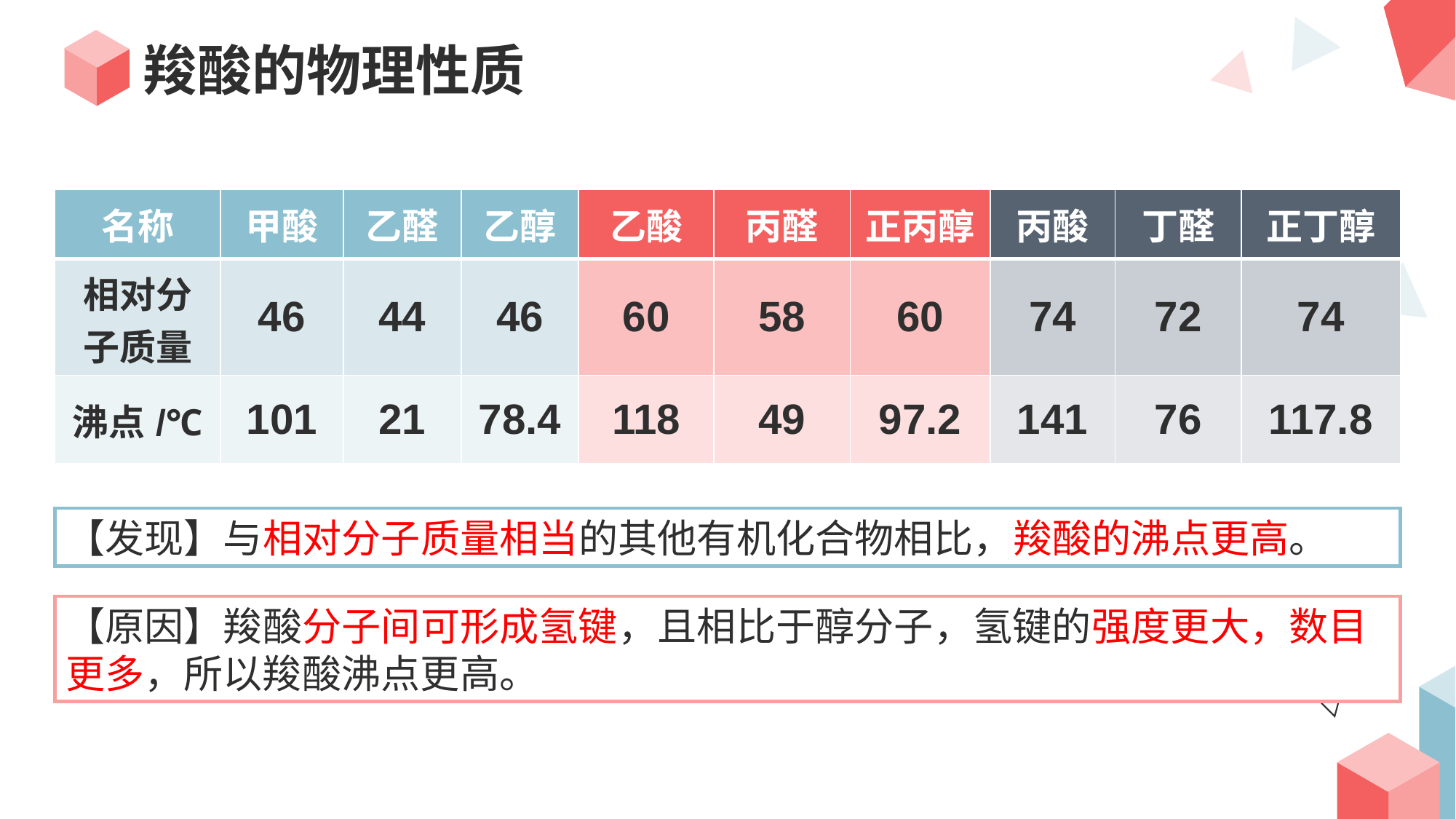

# 羧酸的物理性质
| 名称 | 甲酸 | 乙醛 | 乙醇 | 乙酸 | 丙醛 | 正丙醇 | 丙酸 | 丁醛 | 正丁醇 |
| --- | --- | --- | --- | --- | --- | --- | --- | --- | --- |
| 相对分子质量 | 46 | 44 | 46 | 60 | 58 | 60 | 74 | 72 | 74 |
| 沸点/℃ | 101 | 21 | 78.4 | 118 | 49 | 97.2 | 141 | 76 | 117.8 |
【发现】与相对分子质量相当的其他有机化合物相比，羧酸的沸点更高。
【原因】羧酸分子间可形成氢键，且相比于醇分子，氢键的强度更大，数目更多，所以羧酸沸点更高。